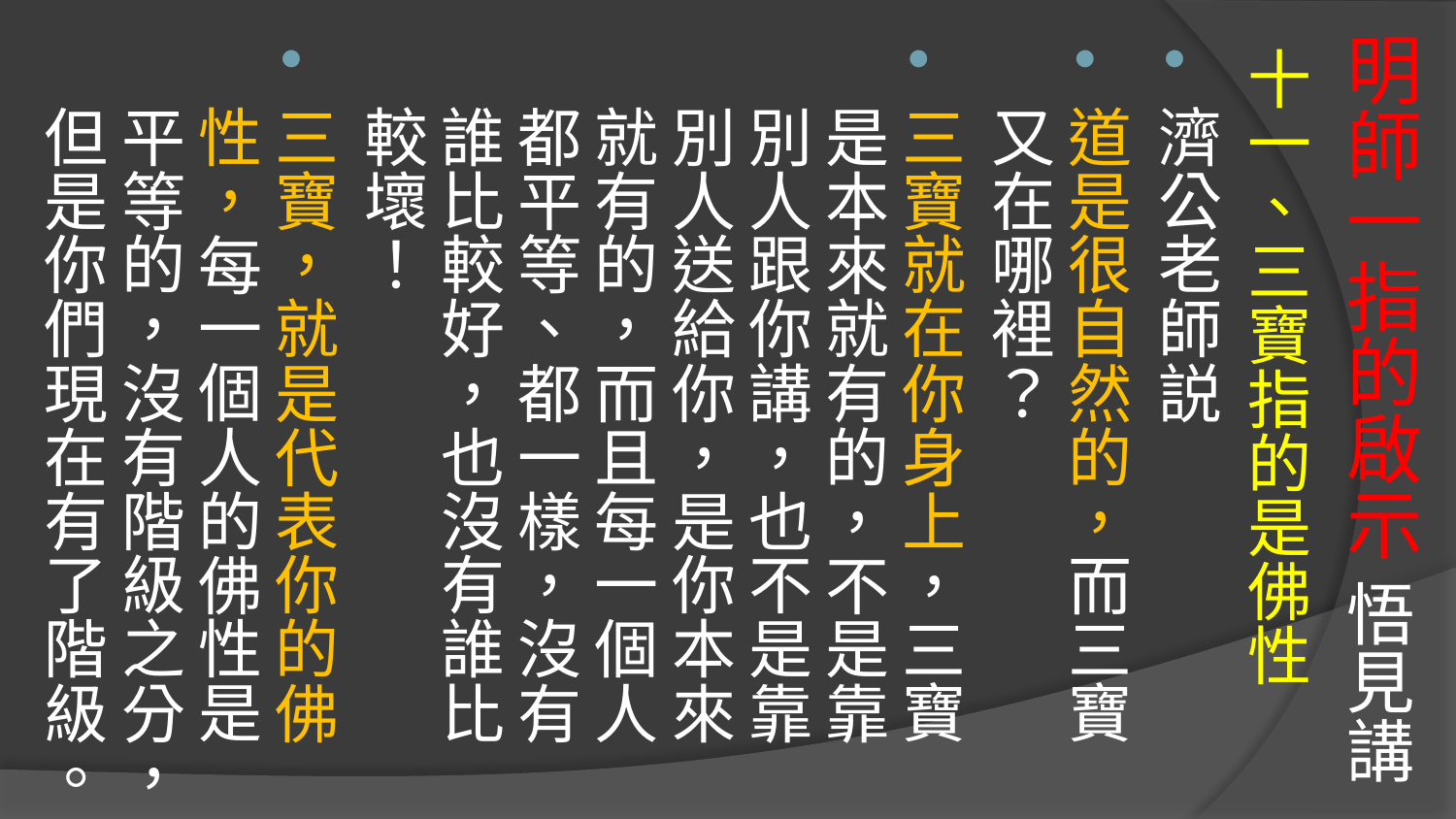

# 明師一指的啟示 悟見講
十一、三寶指的是佛性
濟公老師説
道是很自然的，而三寶又在哪裡？
三寶就在你身上，三寶是本來就有的，不是靠別人跟你講，也不是靠別人送給你，是你本來就有的，而且每一個人都平等、都一樣，沒有誰比較好，也沒有誰比較壞！
三寶，就是代表你的佛性，每一個人的佛性是平等的，沒有階級之分，但是你們現在有了階級。